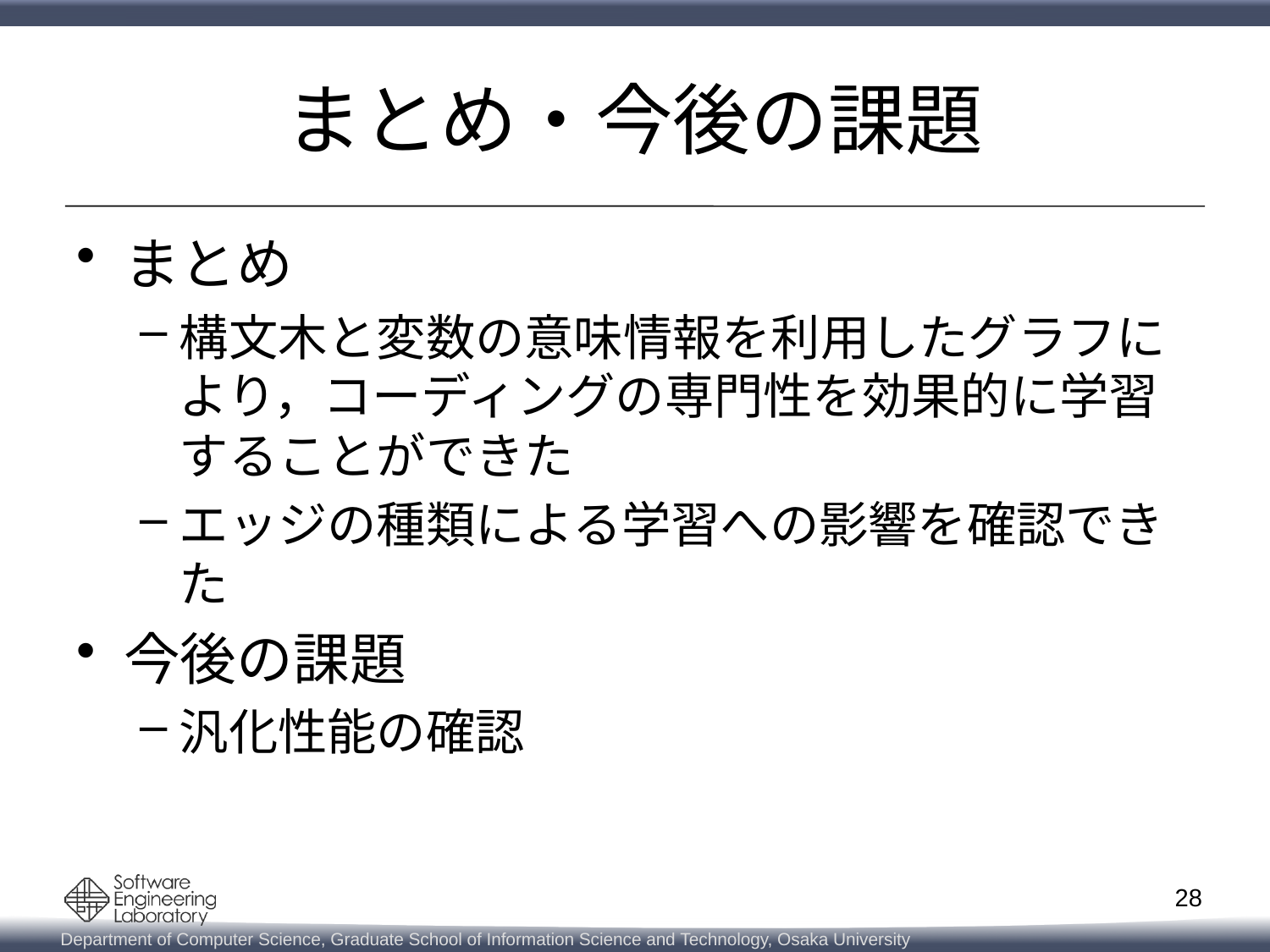

# まとめ・今後の課題
まとめ
構文木と変数の意味情報を利用したグラフにより，コーディングの専門性を効果的に学習することができた
エッジの種類による学習への影響を確認できた
今後の課題
汎化性能の確認
28